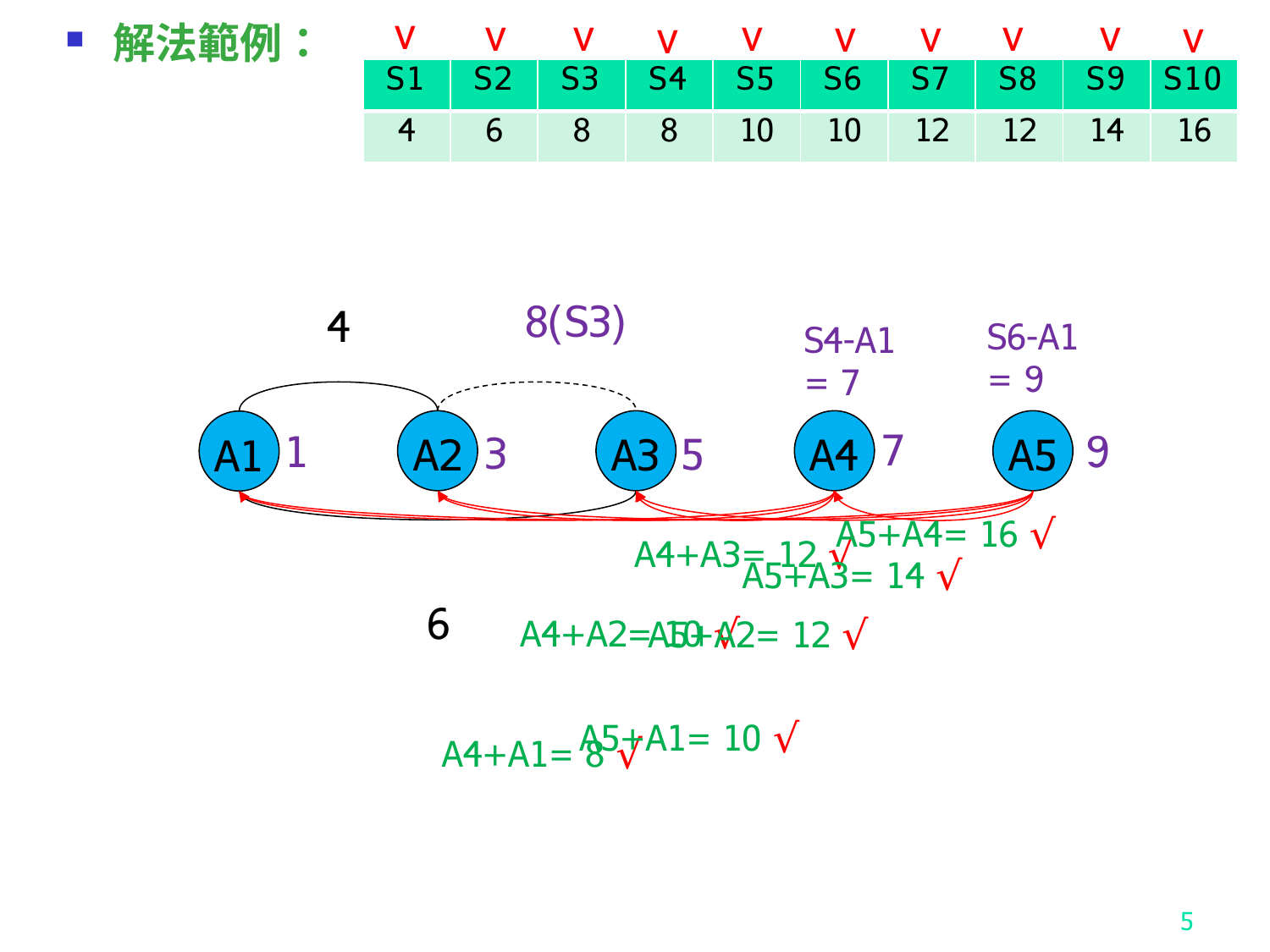

v
v
v
v
v
v
v
v
v
v
解法範例：
| S1 | S2 | S3 | S4 | S5 | S6 | S7 | S8 | S9 | S10 |
| --- | --- | --- | --- | --- | --- | --- | --- | --- | --- |
| 4 | 6 | 8 | 8 | 10 | 10 | 12 | 12 | 14 | 16 |
8(S3)
4
S6-A1
= 9
S4-A1
= 7
A2
A3
A4
A5
A1
7
1
9
3
5
A5+A4= 16 √
A4+A3= 12 √
A5+A3= 14 √
6
A4+A2= 10 √
A5+A2= 12 √
A5+A1= 10 √
A4+A1= 8 √
5